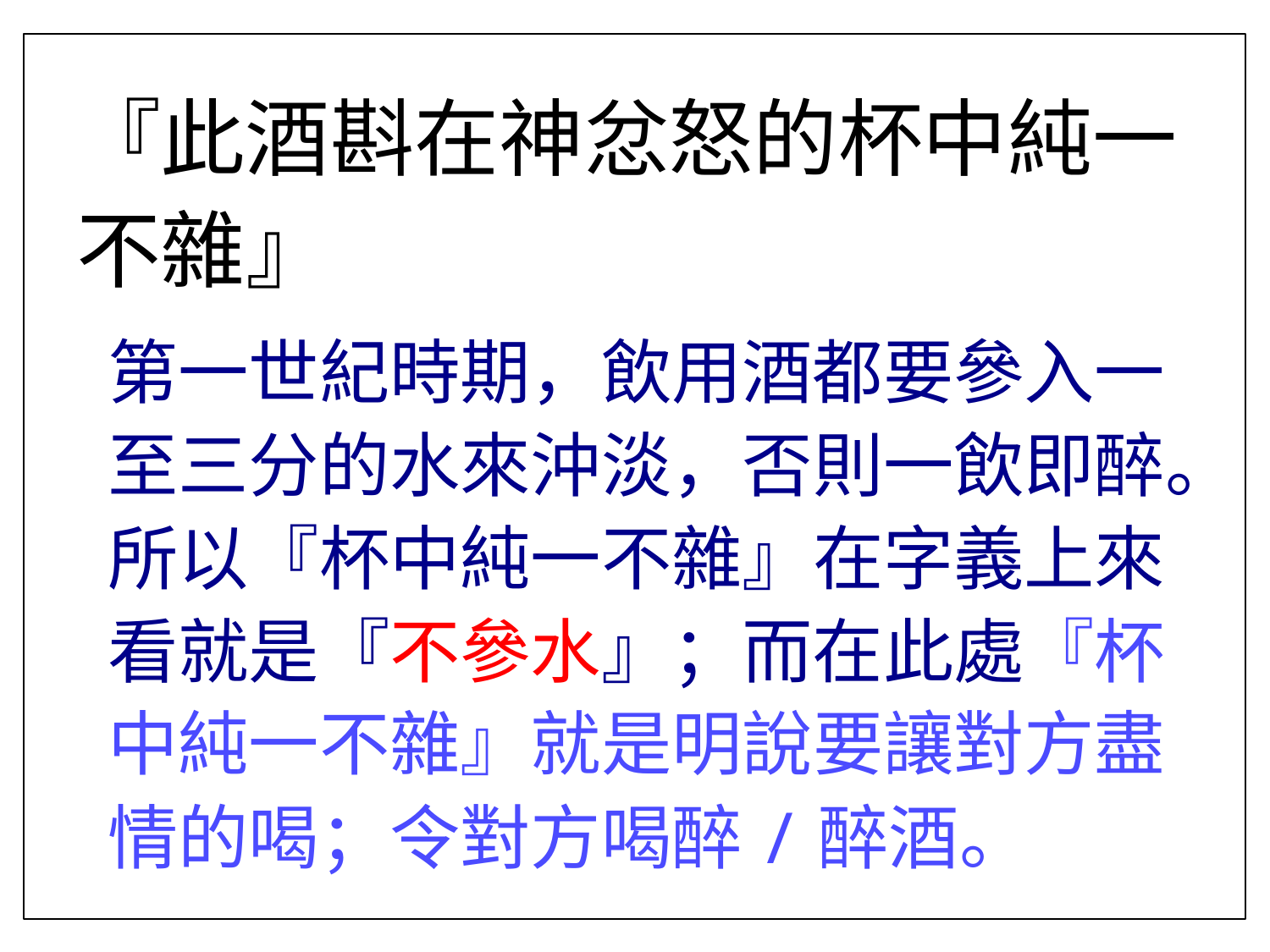

『此酒斟在神忿怒的杯中純一不雜』
第一世紀時期，飲用酒都要參入一至三分的水來沖淡，否則一飲即醉。所以『杯中純一不雜』在字義上來看就是『不參水』；而在此處『杯中純一不雜』就是明說要讓對方盡情的喝；令對方喝醉/醉酒。